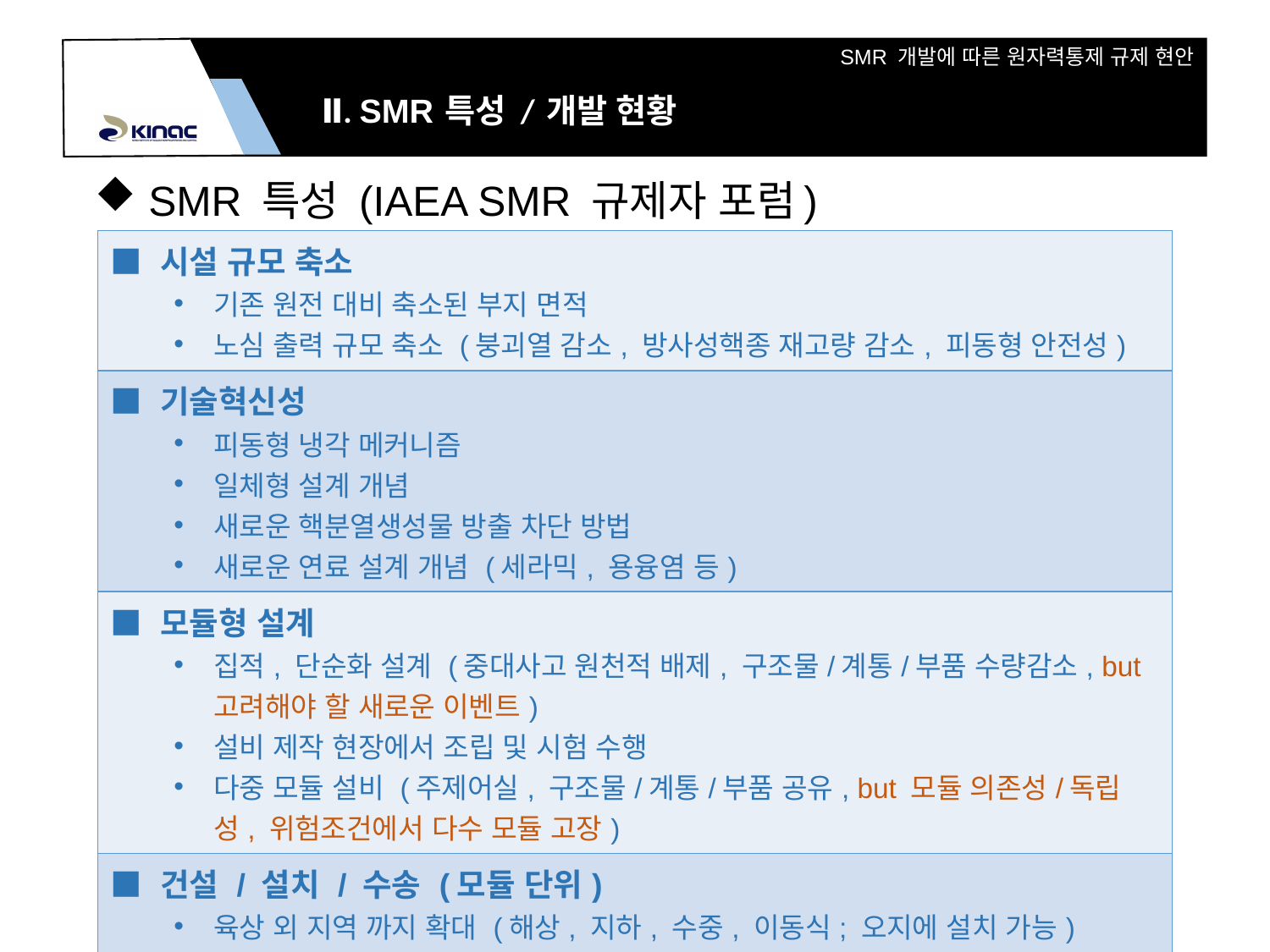

Ⅱ. SMR 특성 / 개발 현황
SMR 특성 (IAEA SMR 규제자 포럼)
| ■ 시설 규모 축소 기존 원전 대비 축소된 부지 면적 노심 출력 규모 축소 (붕괴열 감소, 방사성핵종 재고량 감소, 피동형 안전성) |
| --- |
| ■ 기술혁신성 피동형 냉각 메커니즘 일체형 설계 개념 새로운 핵분열생성물 방출 차단 방법 새로운 연료 설계 개념 (세라믹, 용융염 등) |
| ■ 모듈형 설계 집적, 단순화 설계 (중대사고 원천적 배제, 구조물/계통/부품 수량감소, but 고려해야 할 새로운 이벤트) 설비 제작 현장에서 조립 및 시험 수행 다중 모듈 설비 (주제어실, 구조물/계통/부품 공유, but 모듈 의존성/독립성, 위험조건에서 다수 모듈 고장) |
| ■ 건설 / 설치 / 수송 (모듈 단위) 육상 외 지역 까지 확대 (해상, 지하, 수중, 이동식; 오지에 설치 가능) 모듈 수송 / 건설 (선행 모듈 건설/운전 중; 연료 재장전을 위한 모듈 수송) |